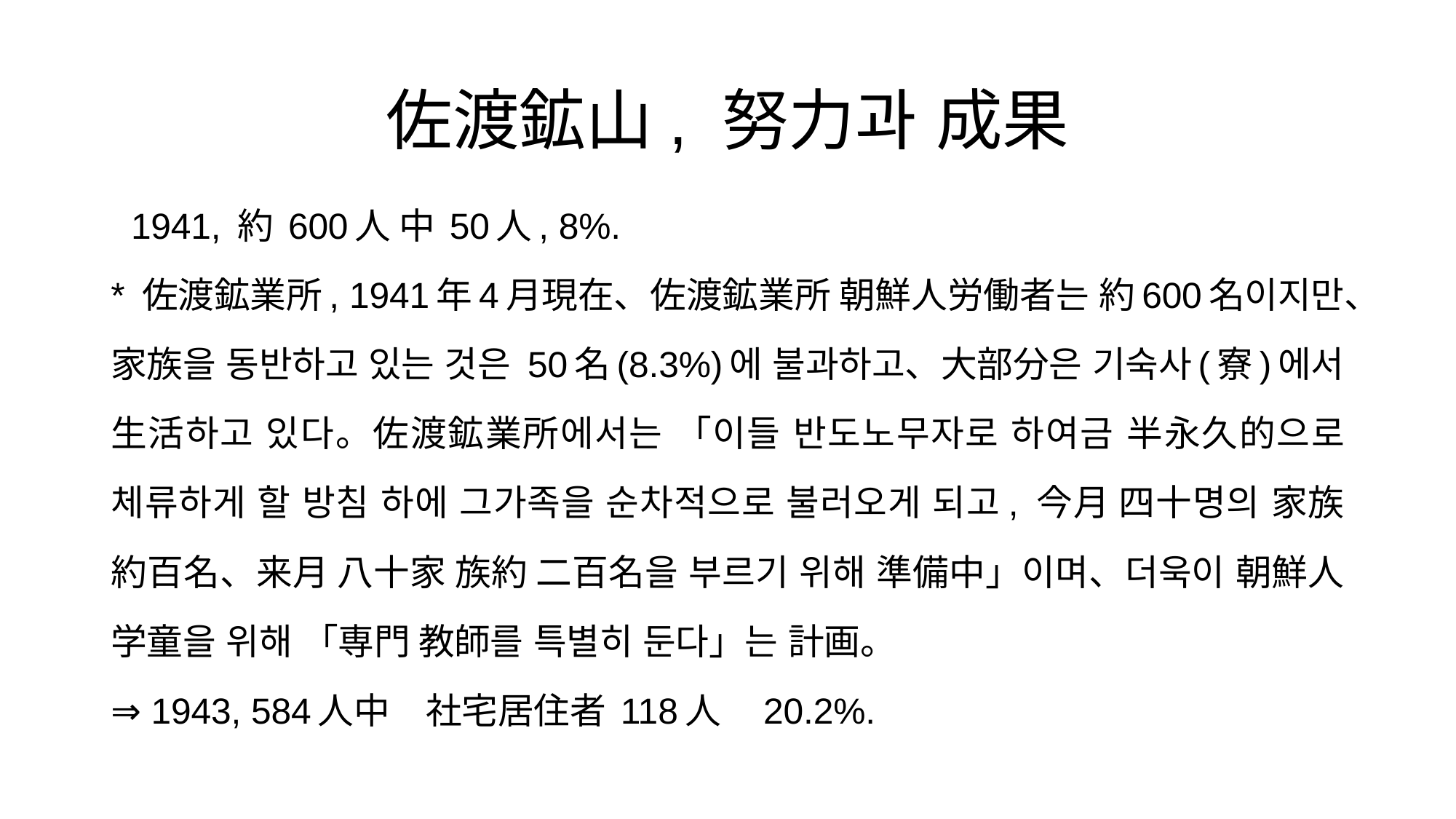

# 佐渡鉱山, 努力과 成果
  1941, 約 600人 中 50人, 8%.
* 佐渡鉱業所, 1941年4月現在、佐渡鉱業所 朝鮮人労働者는 約600名이지만、家族을 동반하고 있는 것은 50名(8.3%)에 불과하고、大部分은 기숙사(寮)에서 生活하고 있다。佐渡鉱業所에서는 「이들 반도노무자로 하여금 半永久的으로 체류하게 할 방침 하에 그가족을 순차적으로 불러오게 되고, 今月 四十명의 家族 約百名、来月 八十家 族約 二百名을 부르기 위해 準備中」이며、더욱이 朝鮮人 学童을 위해 「専門 教師를 특별히 둔다」는 計画。
⇒ 1943, 584人中　社宅居住者 118人　20.2%.